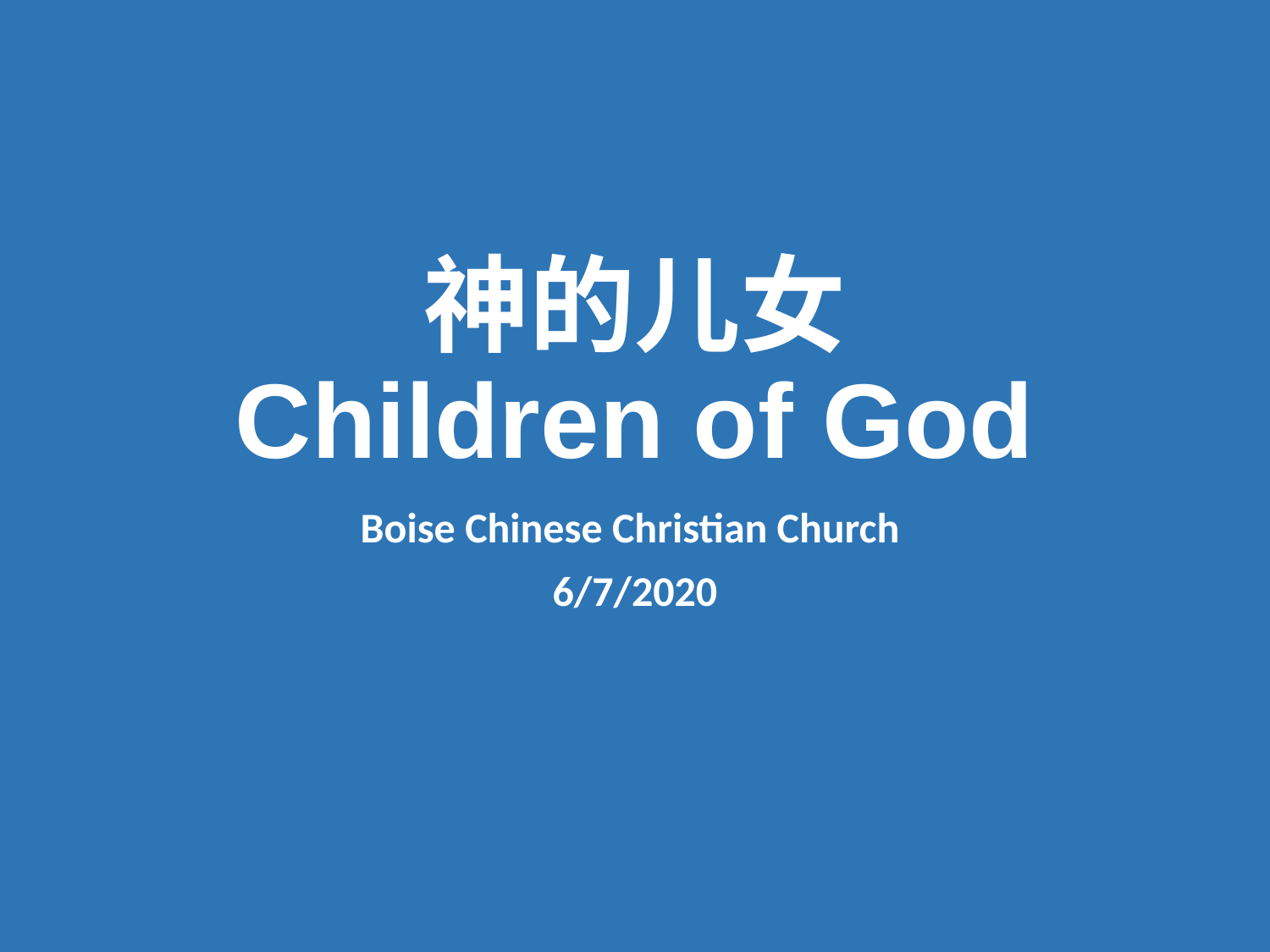

# 神的儿女 Children of God
Boise Chinese Christian Church
6/7/2020